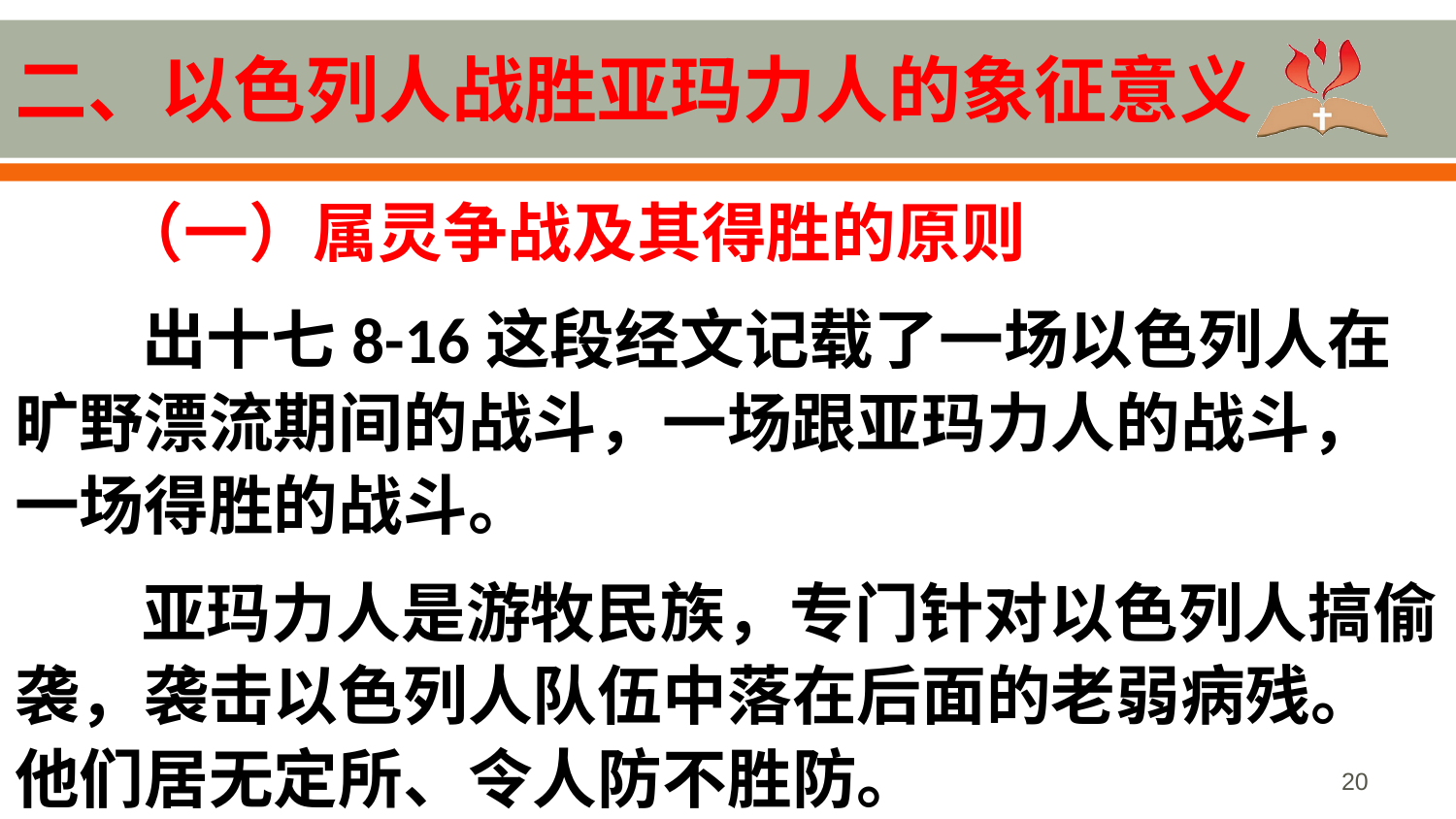

# 二、以色列人战胜亚玛力人的象征意义
      （一）属灵争战及其得胜的原则
出十七8-16这段经文记载了一场以色列人在旷野漂流期间的战斗，一场跟亚玛力人的战斗，一场得胜的战斗。
亚玛力人是游牧民族，专门针对以色列人搞偷袭，袭击以色列人队伍中落在后面的老弱病残。他们居无定所、令人防不胜防。
20